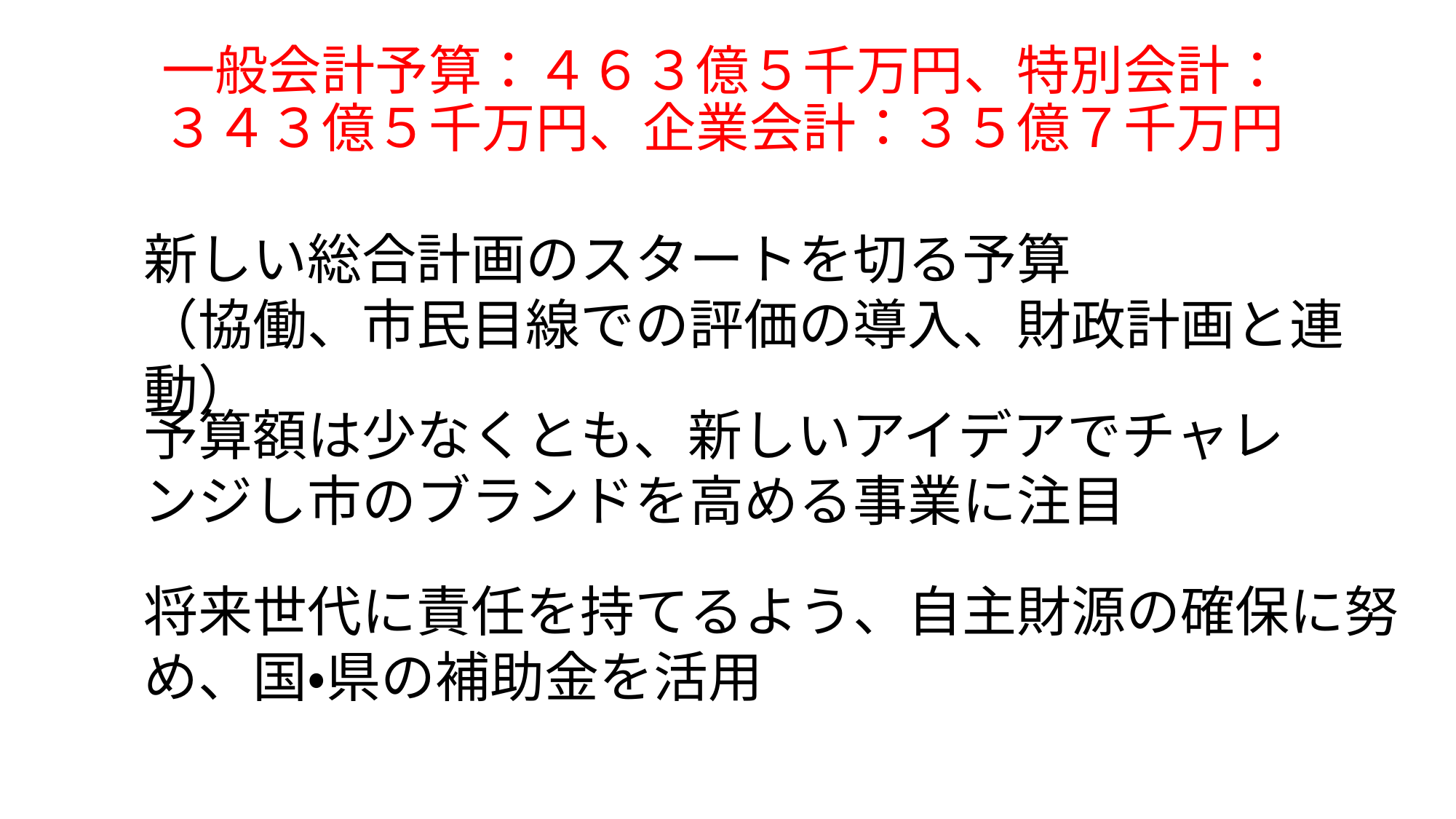

# 一般会計予算：４６３億５千万円、特別会計：３４３億５千万円、企業会計：３５億７千万円
新しい総合計画のスタートを切る予算
（協働、市民目線での評価の導入、財政計画と連動）
予算額は少なくとも、新しいアイデアでチャレンジし市のブランドを高める事業に注目
将来世代に責任を持てるよう、自主財源の確保に努め、国・県の補助金を活用